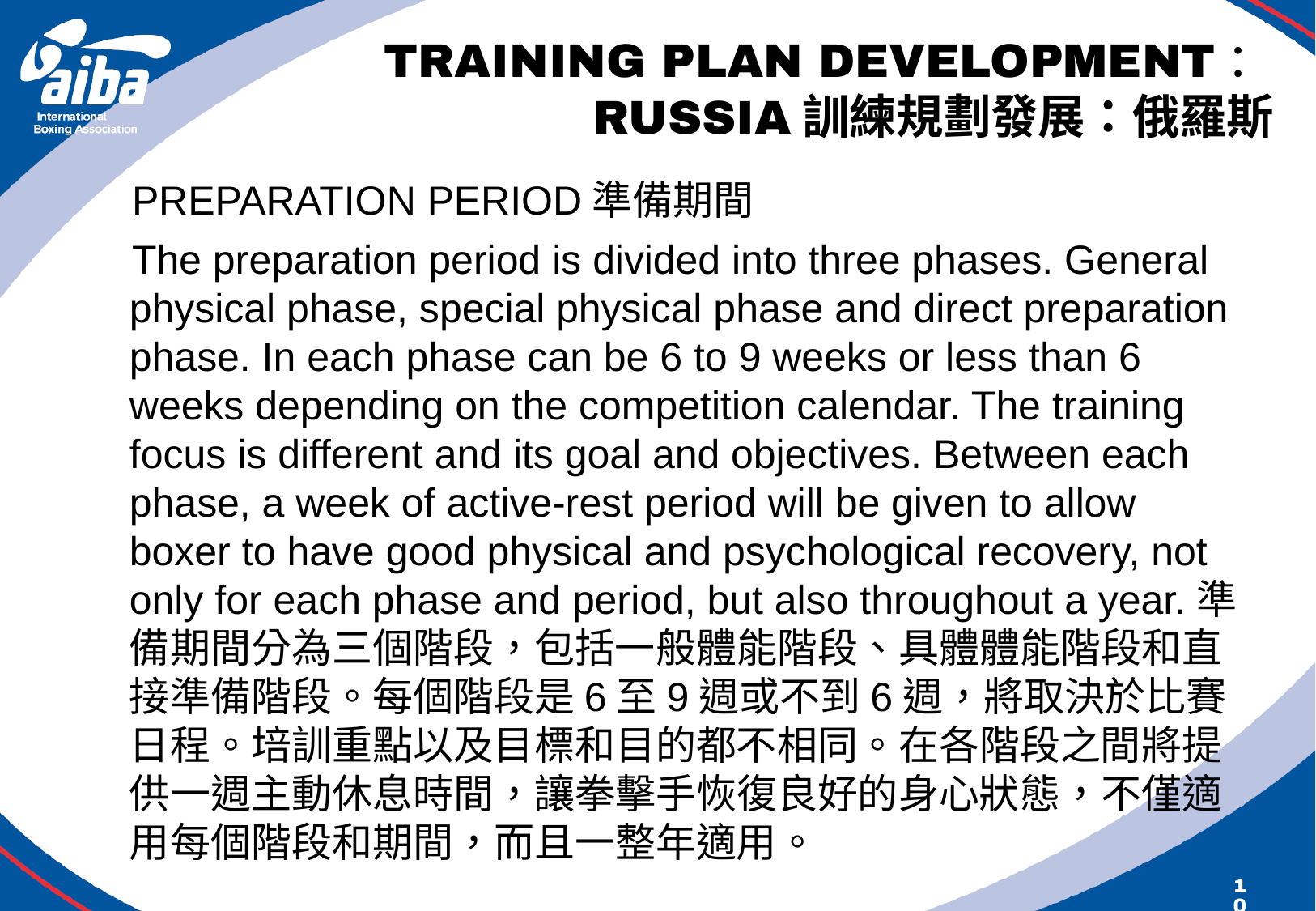

# TRAINING PLAN DEVELOPMENT： RUSSIA訓練規劃發展：俄羅斯
PREPARATION PERIOD準備期間
The preparation period is divided into three phases. General physical phase, special physical phase and direct preparation phase. In each phase can be 6 to 9 weeks or less than 6 weeks depending on the competition calendar. The training focus is different and its goal and objectives. Between each phase, a week of active-rest period will be given to allow boxer to have good physical and psychological recovery, not only for each phase and period, but also throughout a year.準備期間分為三個階段，包括一般體能階段、具體體能階段和直接準備階段。每個階段是6至9週或不到6週，將取決於比賽日程。培訓重點以及目標和目的都不相同。在各階段之間將提供一週主動休息時間，讓拳擊手恢復良好的身心狀態，不僅適用每個階段和期間，而且一整年適用。
101